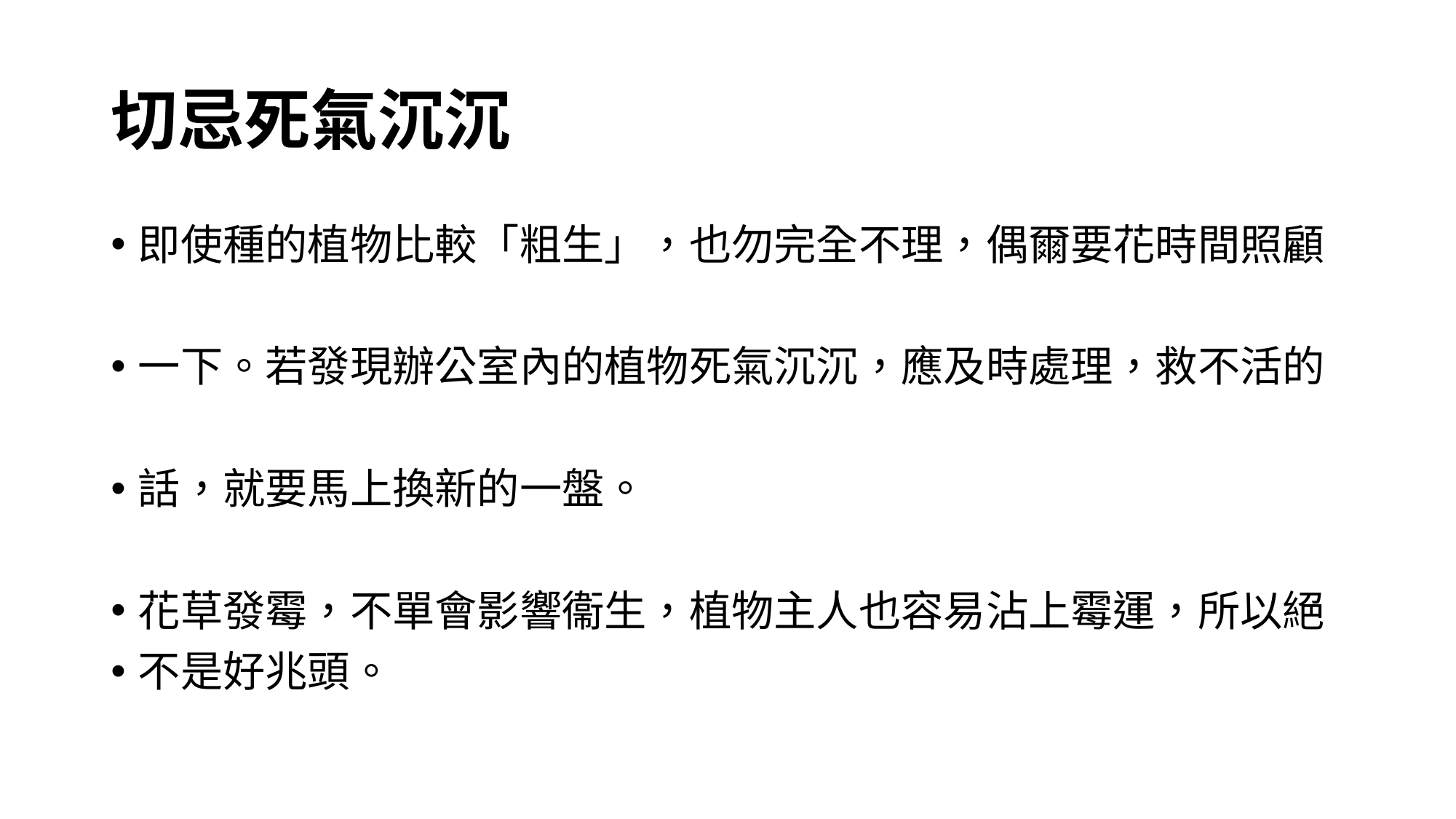

# 切忌死氣沉沉
即使種的植物比較「粗生」，也勿完全不理，偶爾要花時間照顧

一下。若發現辦公室內的植物死氣沉沉，應及時處理，救不活的

話，就要馬上換新的一盤。

花草發霉，不單會影響衞生，植物主人也容易沾上霉運，所以絕
不是好兆頭。